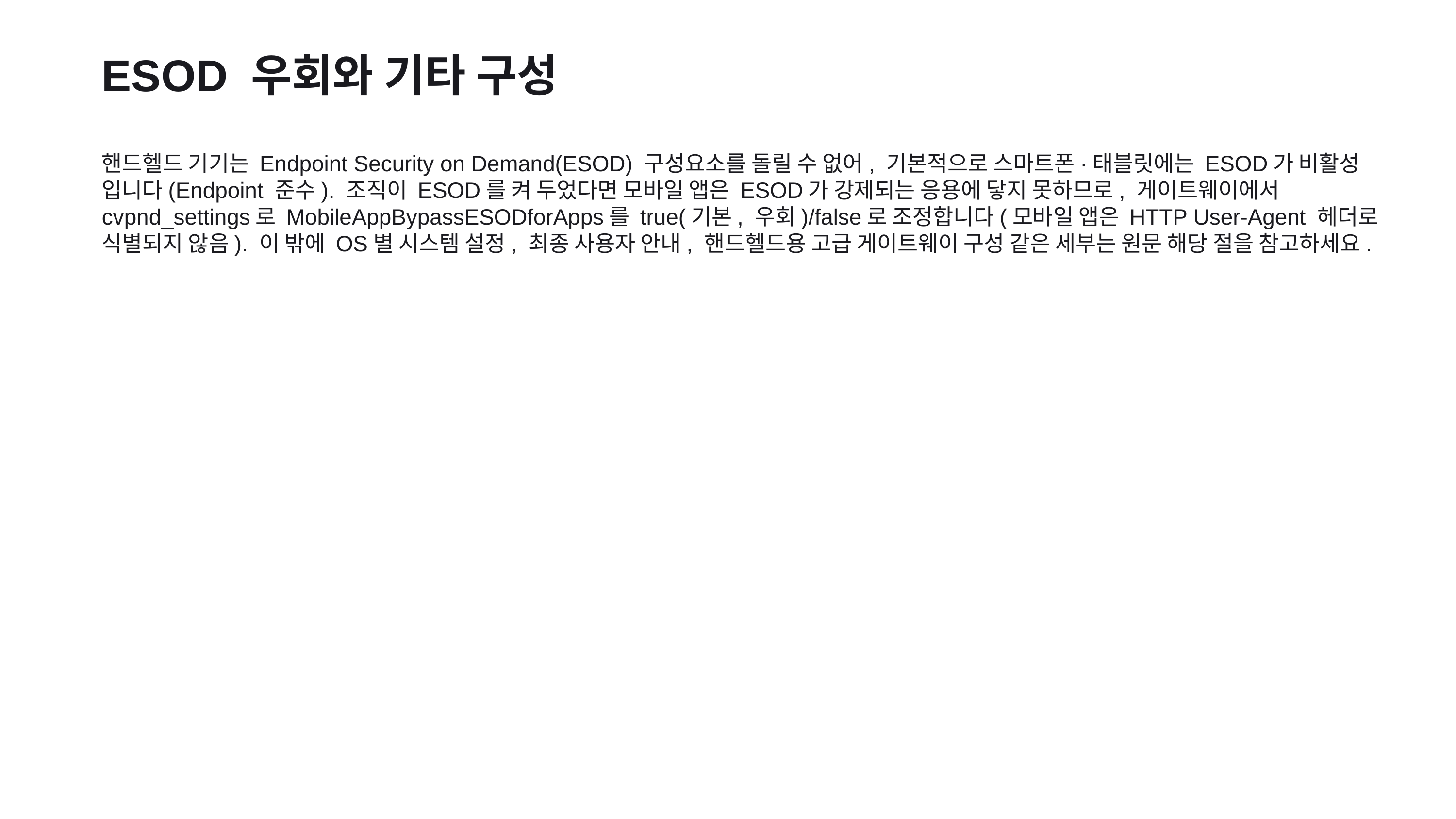

ESOD 우회와 기타 구성
핸드헬드 기기는 Endpoint Security on Demand(ESOD) 구성요소를 돌릴 수 없어, 기본적으로 스마트폰·태블릿에는 ESOD가 비활성 입니다(Endpoint 준수). 조직이 ESOD를 켜 두었다면 모바일 앱은 ESOD가 강제되는 응용에 닿지 못하므로, 게이트웨이에서 cvpnd_settings로 MobileAppBypassESODforApps를 true(기본, 우회)/false로 조정합니다(모바일 앱은 HTTP User-Agent 헤더로 식별되지 않음). 이 밖에 OS별 시스템 설정, 최종 사용자 안내, 핸드헬드용 고급 게이트웨이 구성 같은 세부는 원문 해당 절을 참고하세요.